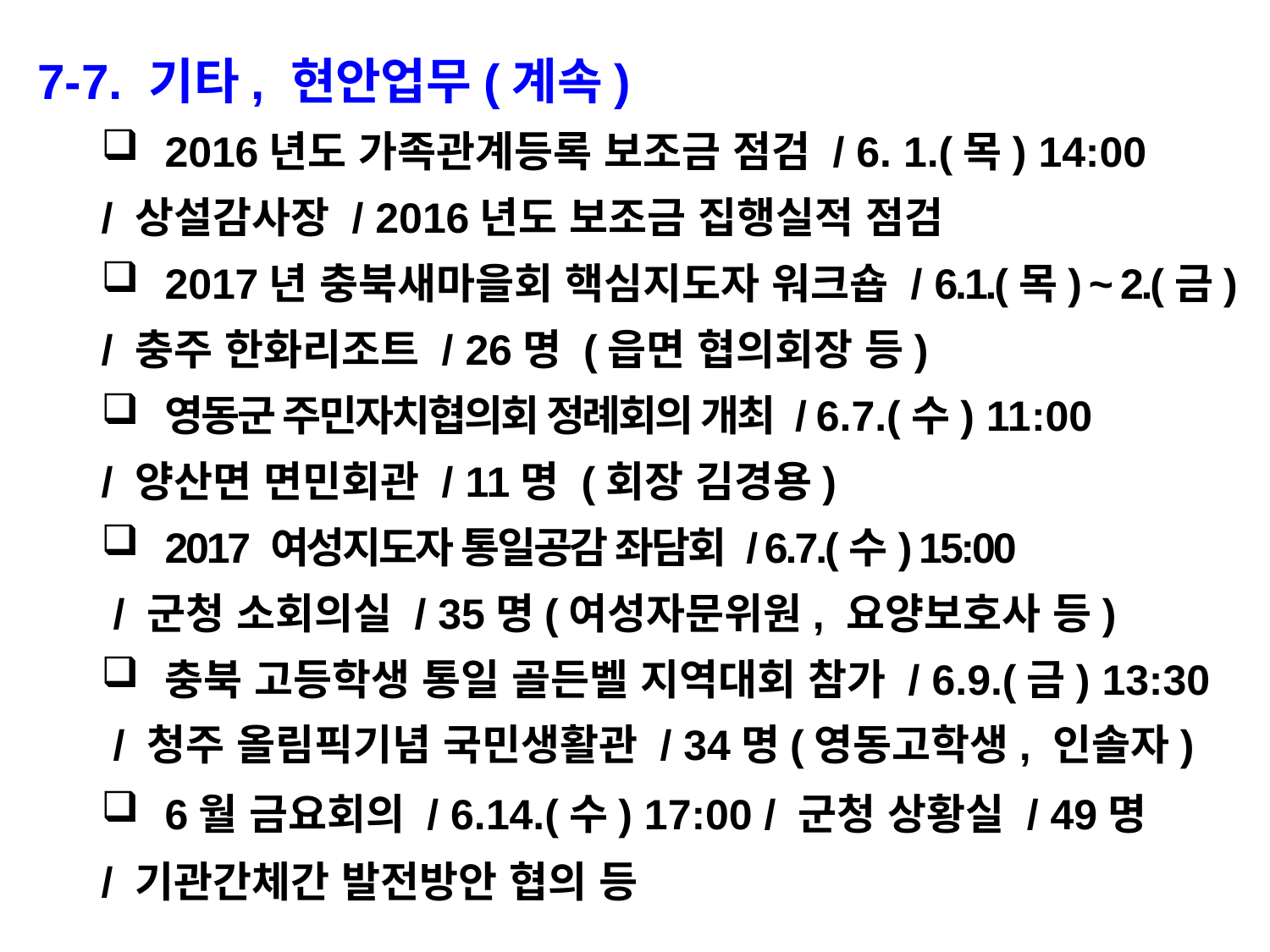

7-7. 기타, 현안업무(계속)
2016년도 가족관계등록 보조금 점검 / 6. 1.(목) 14:00
/ 상설감사장 / 2016년도 보조금 집행실적 점검
2017년 충북새마을회 핵심지도자 워크숍 / 6.1.(목) ~ 2.(금)
/ 충주 한화리조트 / 26명 (읍면 협의회장 등)
영동군 주민자치협의회 정례회의 개최 / 6.7.(수) 11:00
/ 양산면 면민회관 / 11명 (회장 김경용)
2017 여성지도자 통일공감 좌담회 / 6.7.(수) 15:00
 / 군청 소회의실 / 35명(여성자문위원, 요양보호사 등)
충북 고등학생 통일 골든벨 지역대회 참가 / 6.9.(금) 13:30
 / 청주 올림픽기념 국민생활관 / 34명(영동고학생, 인솔자)
6월 금요회의 / 6.14.(수) 17:00 / 군청 상황실 / 49명
/ 기관간체간 발전방안 협의 등